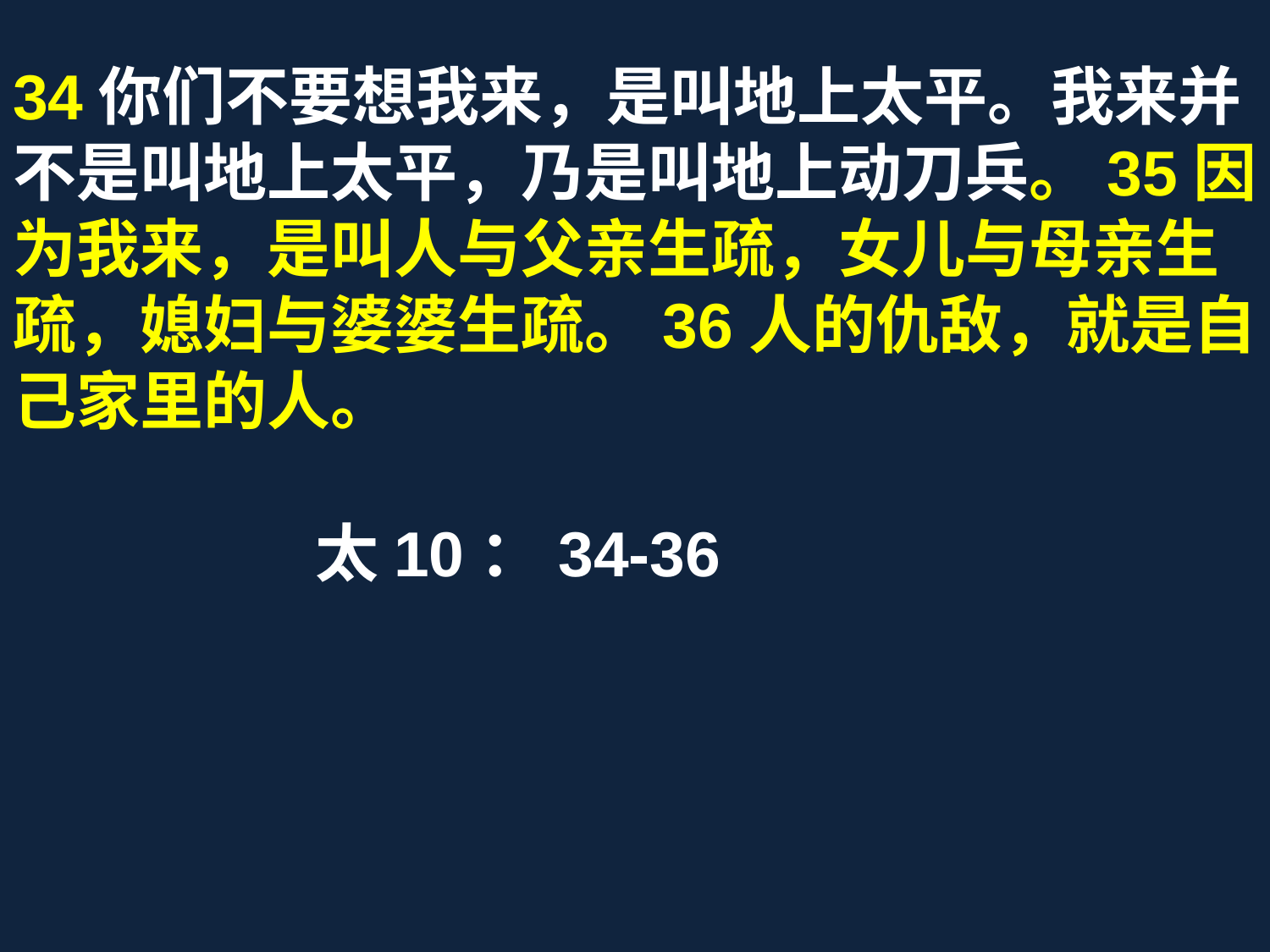

34你们不要想我来，是叫地上太平。我来并不是叫地上太平，乃是叫地上动刀兵。35因为我来，是叫人与父亲生疏，女儿与母亲生疏，媳妇与婆婆生疏。36人的仇敌，就是自己家里的人。
                     太10：34-36